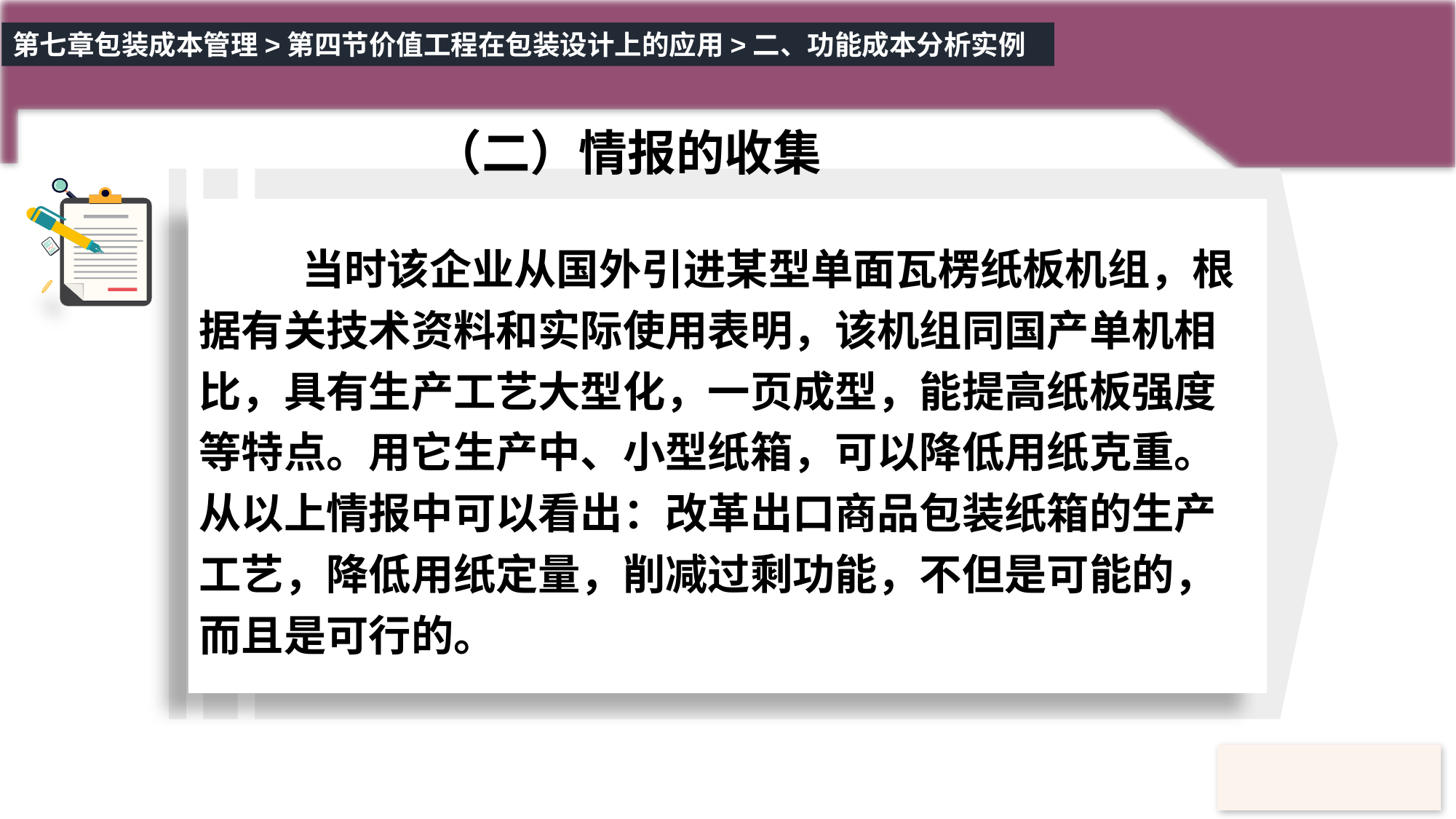

第七章包装成本管理>第四节价值工程在包装设计上的应用>二、功能成本分析实例
（二）情报的收集
当时该企业从国外引进某型单面瓦楞纸板机组，根据有关技术资料和实际使用表明，该机组同国产单机相比，具有生产工艺大型化，一页成型，能提高纸板强度等特点。用它生产中、小型纸箱，可以降低用纸克重。从以上情报中可以看出：改革出口商品包装纸箱的生产工艺，降低用纸定量，削减过剩功能，不但是可能的，而且是可行的。